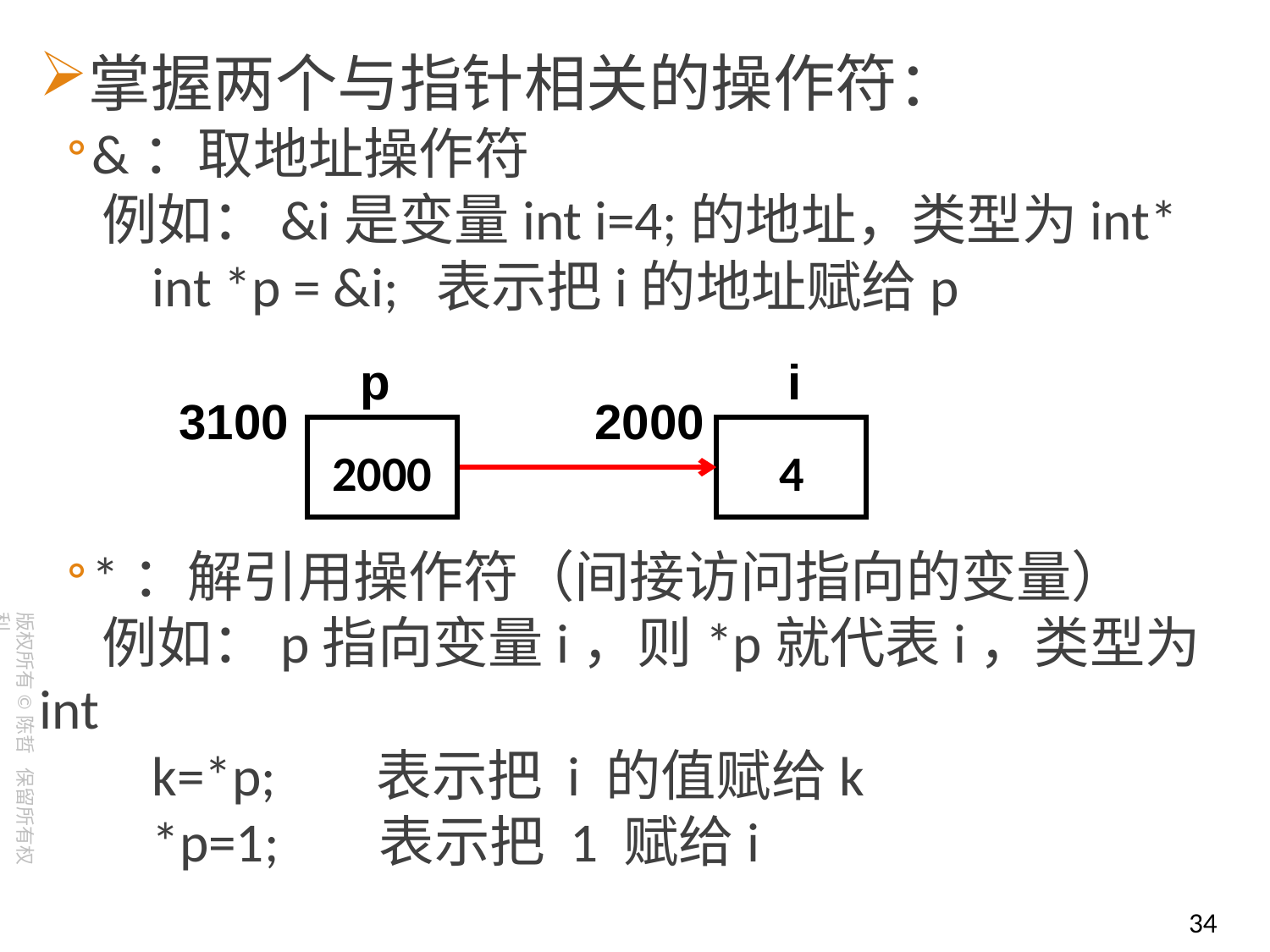

掌握两个与指针相关的操作符：
&：取地址操作符
    例如：&i是变量int i=4;的地址，类型为int*
         int *p = &i;  表示把i的地址赋给p

*：解引用操作符（间接访问指向的变量）
    例如：p指向变量i，则*p就代表i，类型为int
         k=*p;       表示把 i 的值赋给k
         *p=1;       表示把 1 赋给i

p
i
3100
2000
2000
4
34